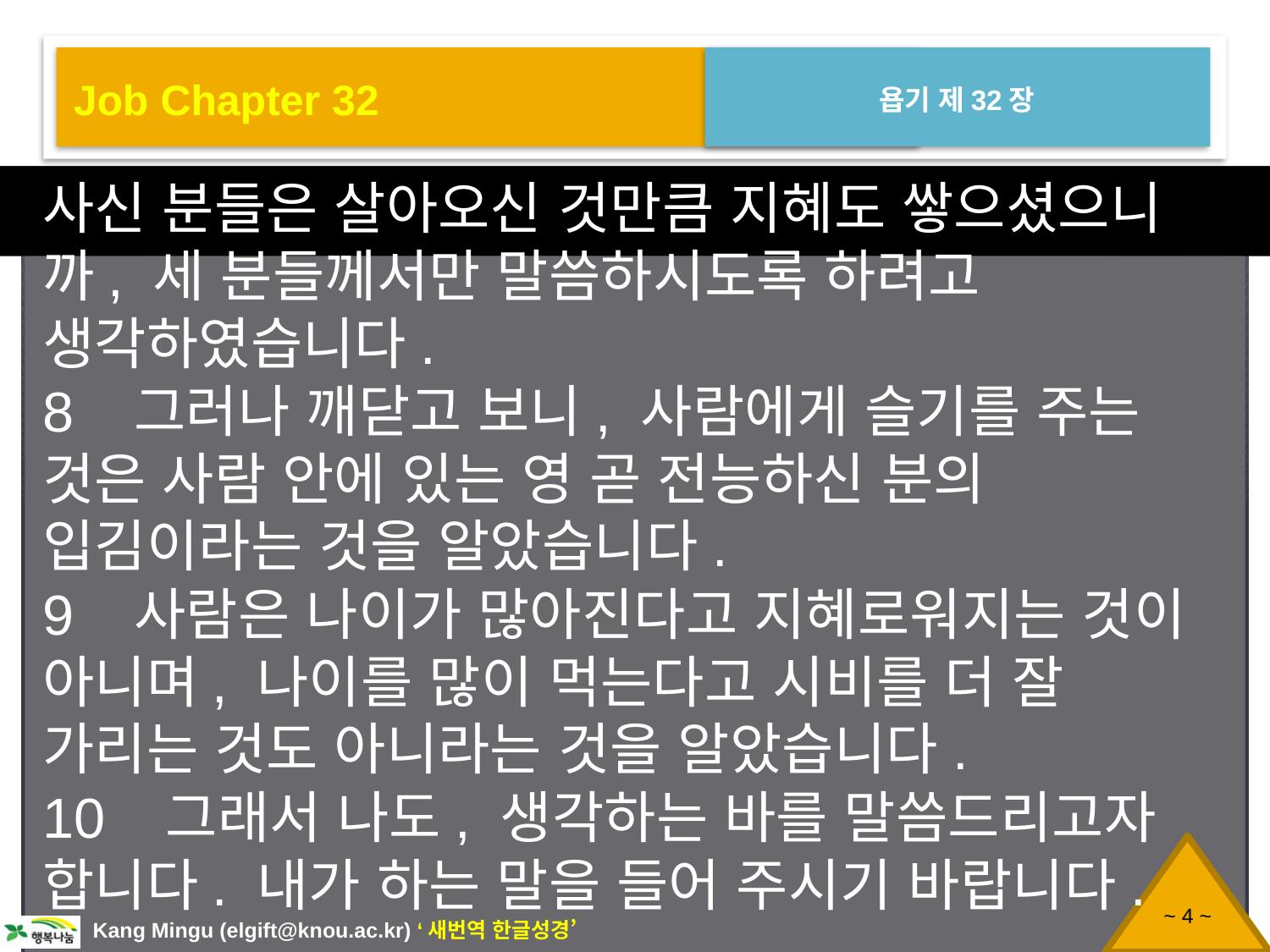

Job Chapter 32
욥기 제32장
사신 분들은 살아오신 것만큼 지혜도 쌓으셨으니까, 세 분들께서만 말씀하시도록 하려고 생각하였습니다.
8   그러나 깨닫고 보니, 사람에게 슬기를 주는 것은 사람 안에 있는 영 곧 전능하신 분의 입김이라는 것을 알았습니다.
9   사람은 나이가 많아진다고 지혜로워지는 것이 아니며, 나이를 많이 먹는다고 시비를 더 잘 가리는 것도 아니라는 것을 알았습니다.
10   그래서 나도, 생각하는 바를 말씀드리고자 합니다. 내가 하는 말을 들어 주시기 바랍니다.